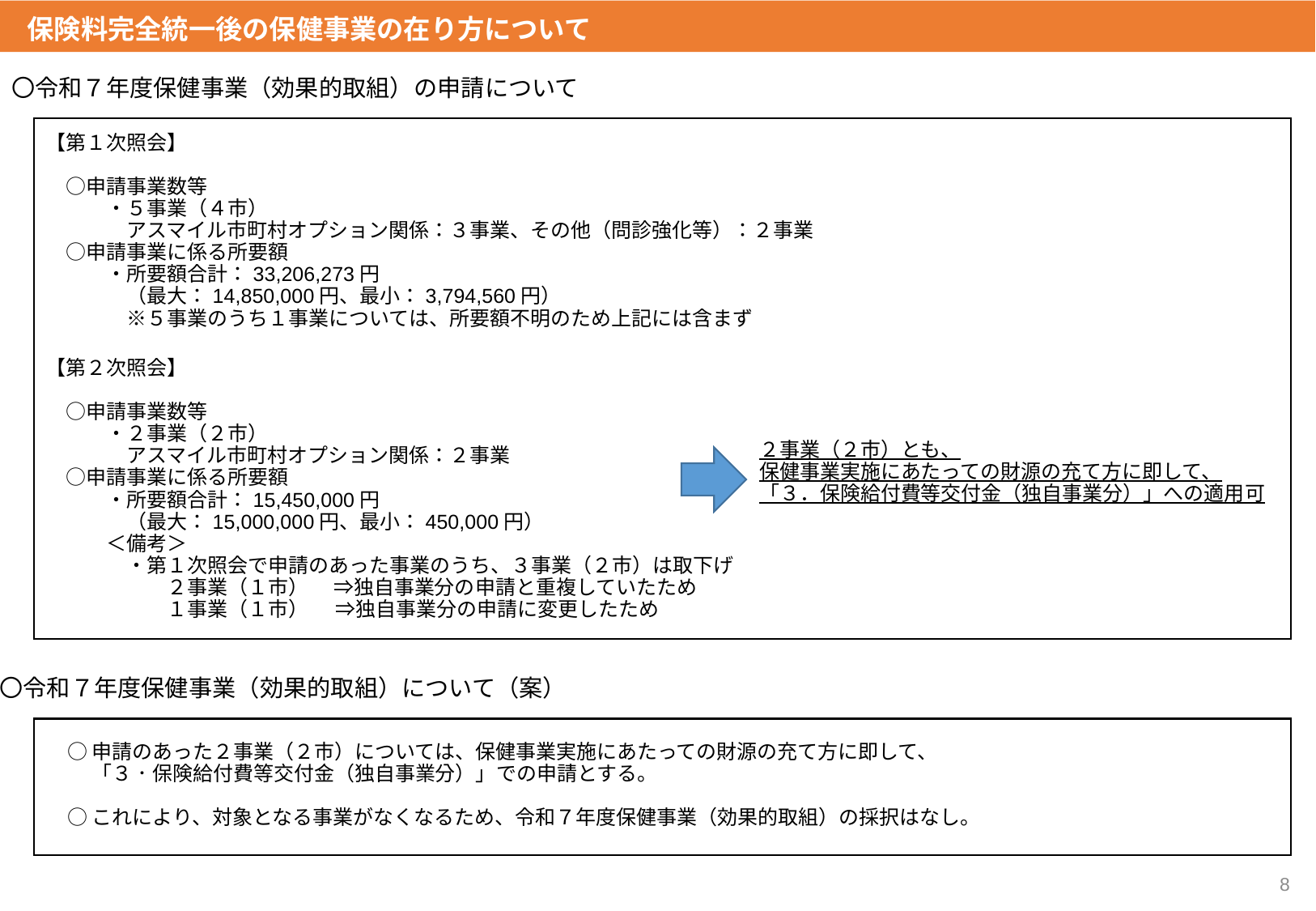

保険料完全統一後の保健事業の在り方について
〇令和７年度保健事業（効果的取組）の申請について

【第１次照会】

　○申請事業数等
　　　・５事業（４市）
　　　　アスマイル市町村オプション関係：３事業、その他（問診強化等）：２事業
　○申請事業に係る所要額
　　　・所要額合計：33,206,273円
　　　　（最大：14,850,000円、最小：3,794,560円）
　　　　※５事業のうち１事業については、所要額不明のため上記には含まず

【第２次照会】

　○申請事業数等
　　　・２事業（２市）
　　　　アスマイル市町村オプション関係：２事業
　○申請事業に係る所要額
　　　・所要額合計：15,450,000円
　　　　（最大：15,000,000円、最小：450,000円）
　　　＜備考＞
　　　　・第１次照会で申請のあった事業のうち、３事業（２市）は取下げ
　　　　　　２事業（１市）　 ⇒独自事業分の申請と重複していたため
　　　　　　１事業（１市）　  ⇒独自事業分の申請に変更したため
２事業（２市）とも、
保健事業実施にあたっての財源の充て方に即して、
「３．保険給付費等交付金（独自事業分）」への適用可

〇令和７年度保健事業（効果的取組）について（案）

○申請のあった２事業（２市）については、保健事業実施にあたっての財源の充て方に即して、
　 「３．保険給付費等交付金（独自事業分）」での申請とする。

○これにより、対象となる事業がなくなるため、令和７年度保健事業（効果的取組）の採択はなし。
8